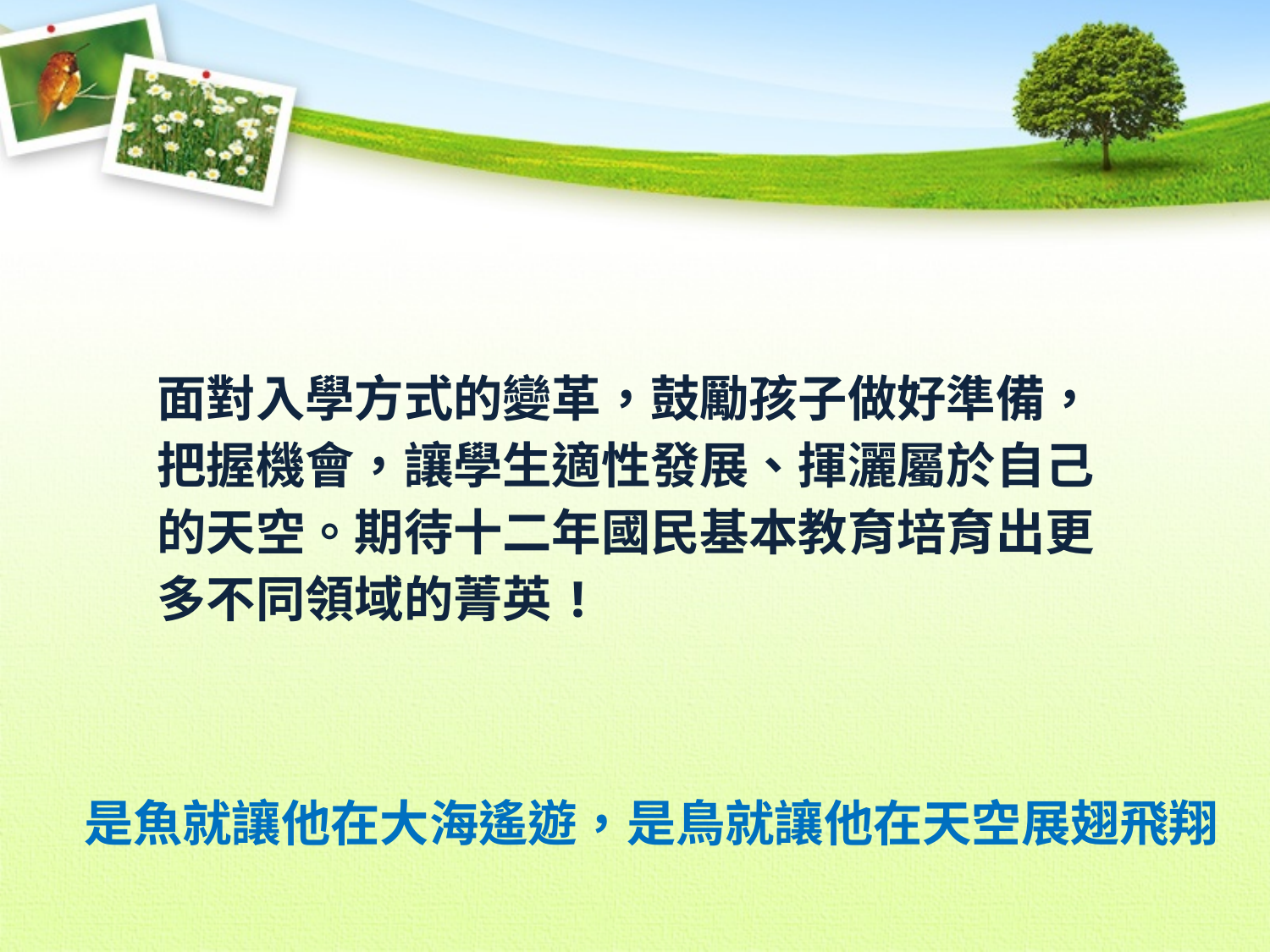

面對入學方式的變革，鼓勵孩子做好準備，把握機會，讓學生適性發展、揮灑屬於自己的天空。期待十二年國民基本教育培育出更多不同領域的菁英!

是魚就讓他在大海遙遊，是鳥就讓他在天空展翅飛翔